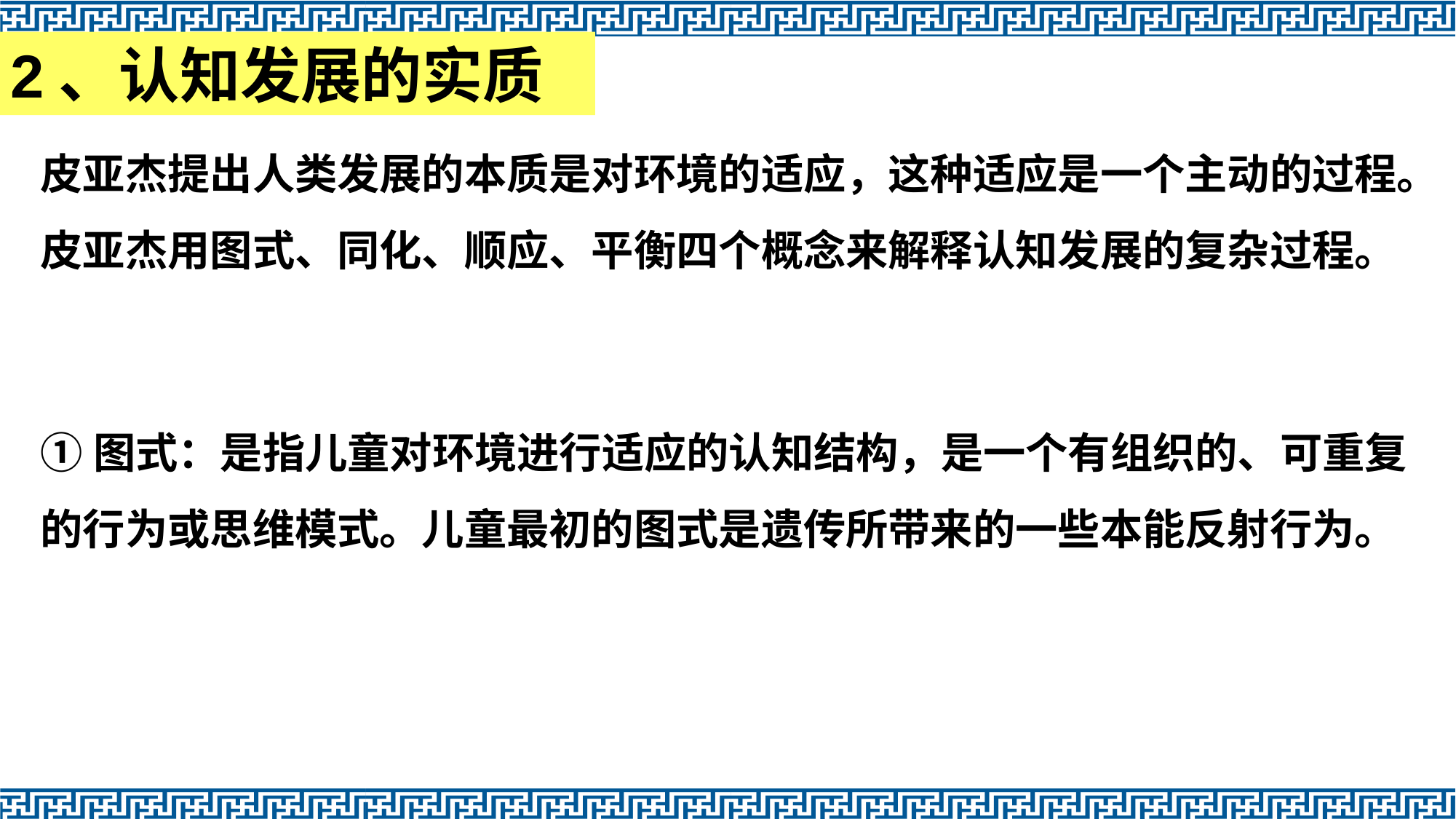

2、认知发展的实质
皮亚杰提出人类发展的本质是对环境的适应，这种适应是一个主动的过程。
皮亚杰用图式、同化、顺应、平衡四个概念来解释认知发展的复杂过程。
①图式：是指儿童对环境进行适应的认知结构，是一个有组织的、可重复的行为或思维模式。儿童最初的图式是遗传所带来的一些本能反射行为。